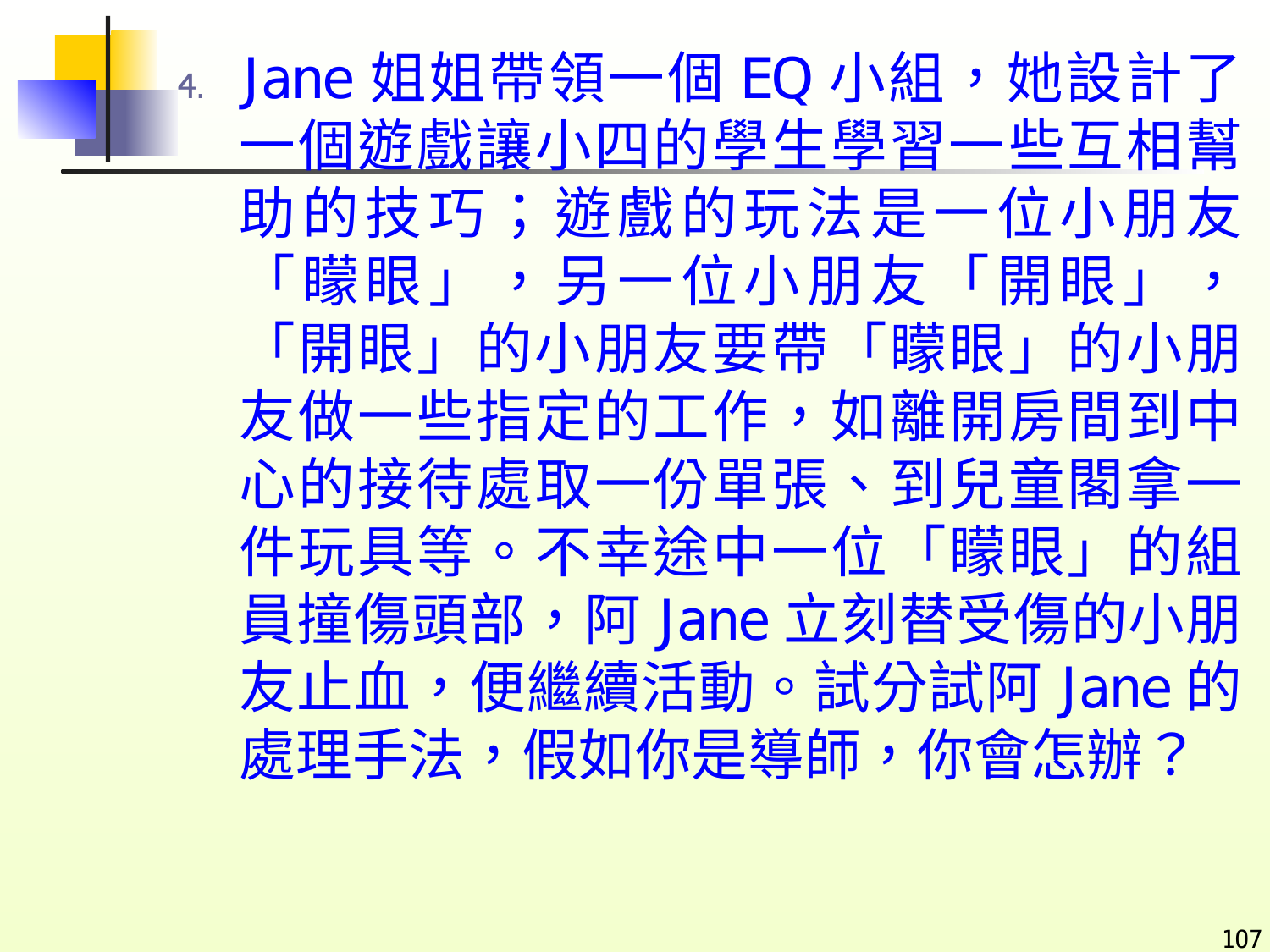

Jane姐姐帶領一個EQ小組，她設計了一個遊戲讓小四的學生學習一些互相幫助的技巧；遊戲的玩法是一位小朋友「矇眼」，另一位小朋友「開眼」，「開眼」的小朋友要帶「矇眼」的小朋友做一些指定的工作，如離開房間到中心的接待處取一份單張、到兒童閣拿一件玩具等。不幸途中一位「矇眼」的組員撞傷頭部，阿Jane立刻替受傷的小朋友止血，便繼續活動。試分試阿Jane的處理手法，假如你是導師，你會怎辦？
107